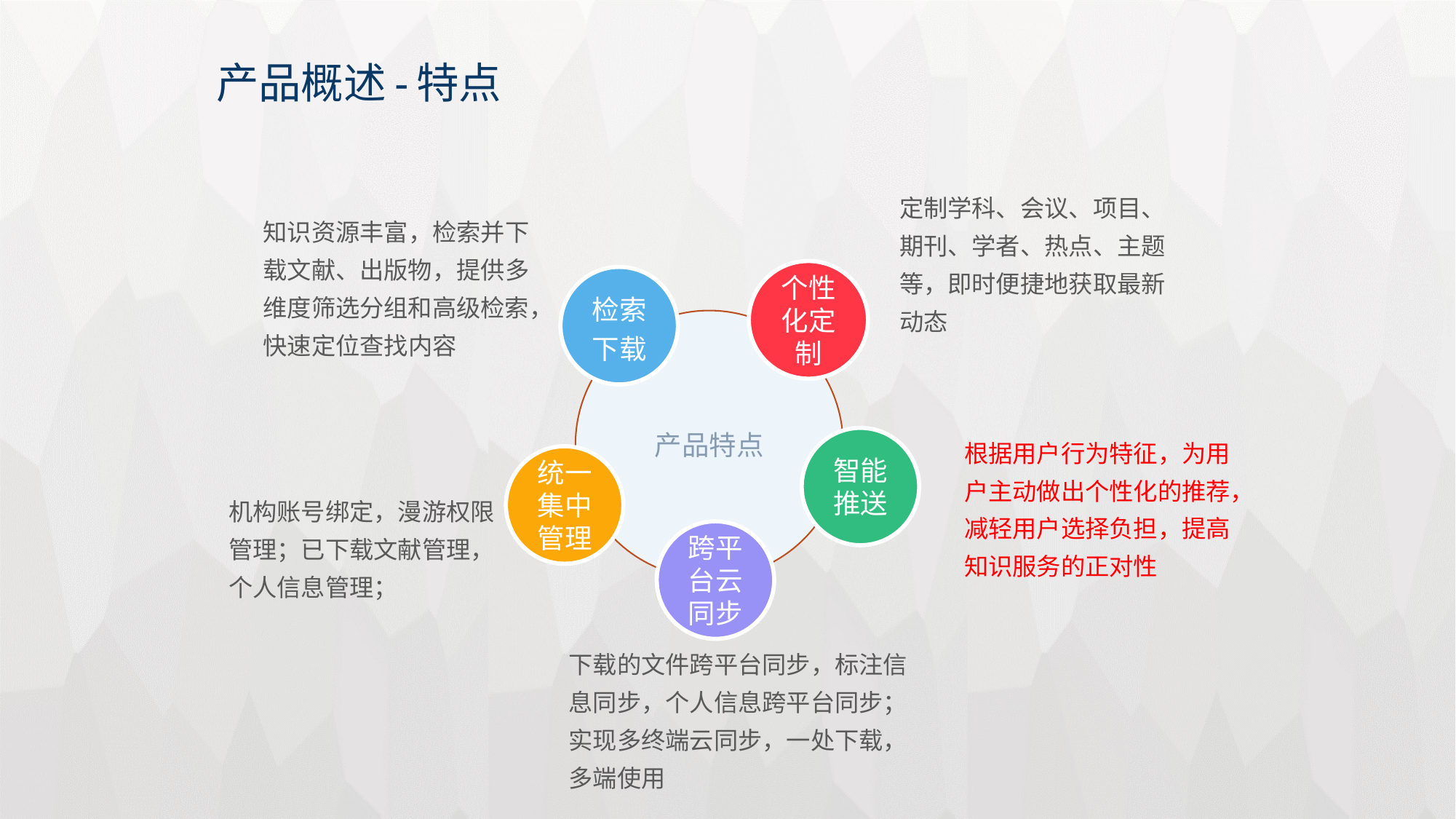

# 产品概述-特点
定制学科、会议、项目、期刊、学者、热点、主题等，即时便捷地获取最新动态
知识资源丰富，检索并下载文献、出版物，提供多维度筛选分组和高级检索，快速定位查找内容
个性化定制
检索
下载
产品特点
根据用户行为特征，为用户主动做出个性化的推荐，减轻用户选择负担，提高知识服务的正对性
智能推送
统一集中管理
机构账号绑定，漫游权限管理；已下载文献管理，个人信息管理；
跨平台云同步
下载的文件跨平台同步，标注信息同步，个人信息跨平台同步；
实现多终端云同步，一处下载，多端使用